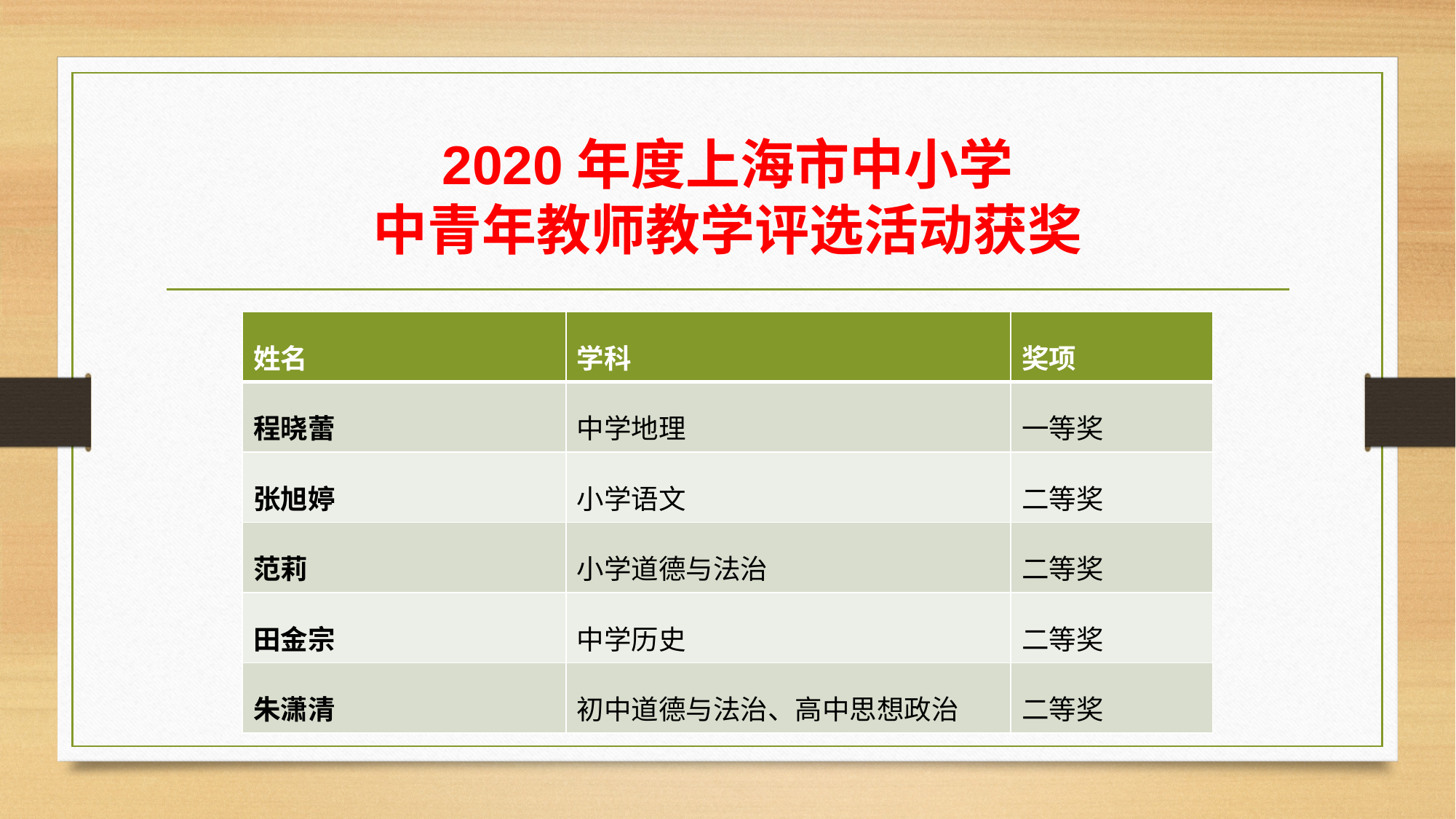

# 2020年度上海市中小学 中青年教师教学评选活动获奖
| 姓名 | 学科 | 奖项 |
| --- | --- | --- |
| 程晓蕾 | 中学地理 | 一等奖 |
| 张旭婷 | 小学语文 | 二等奖 |
| 范莉 | 小学道德与法治 | 二等奖 |
| 田金宗 | 中学历史 | 二等奖 |
| 朱潇清 | 初中道德与法治、高中思想政治 | 二等奖 |